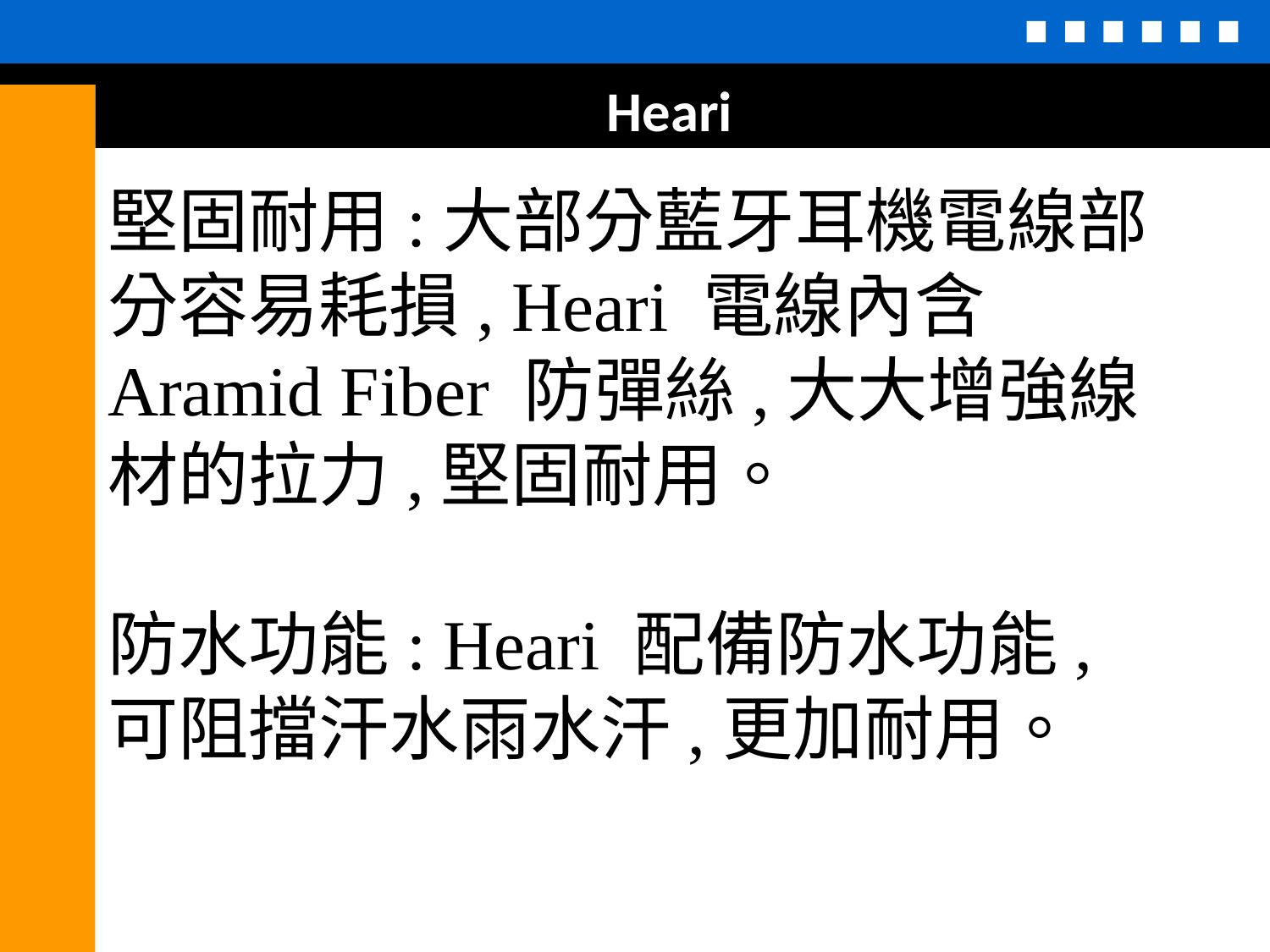

Heari
堅固耐用:大部分藍牙耳機電線部分容易耗損, Heari 電線內含Aramid Fiber 防彈絲,大大增強線材的拉力,堅固耐用。

防水功能: Heari 配備防水功能, 可阻擋汗水雨水汗,更加耐用。